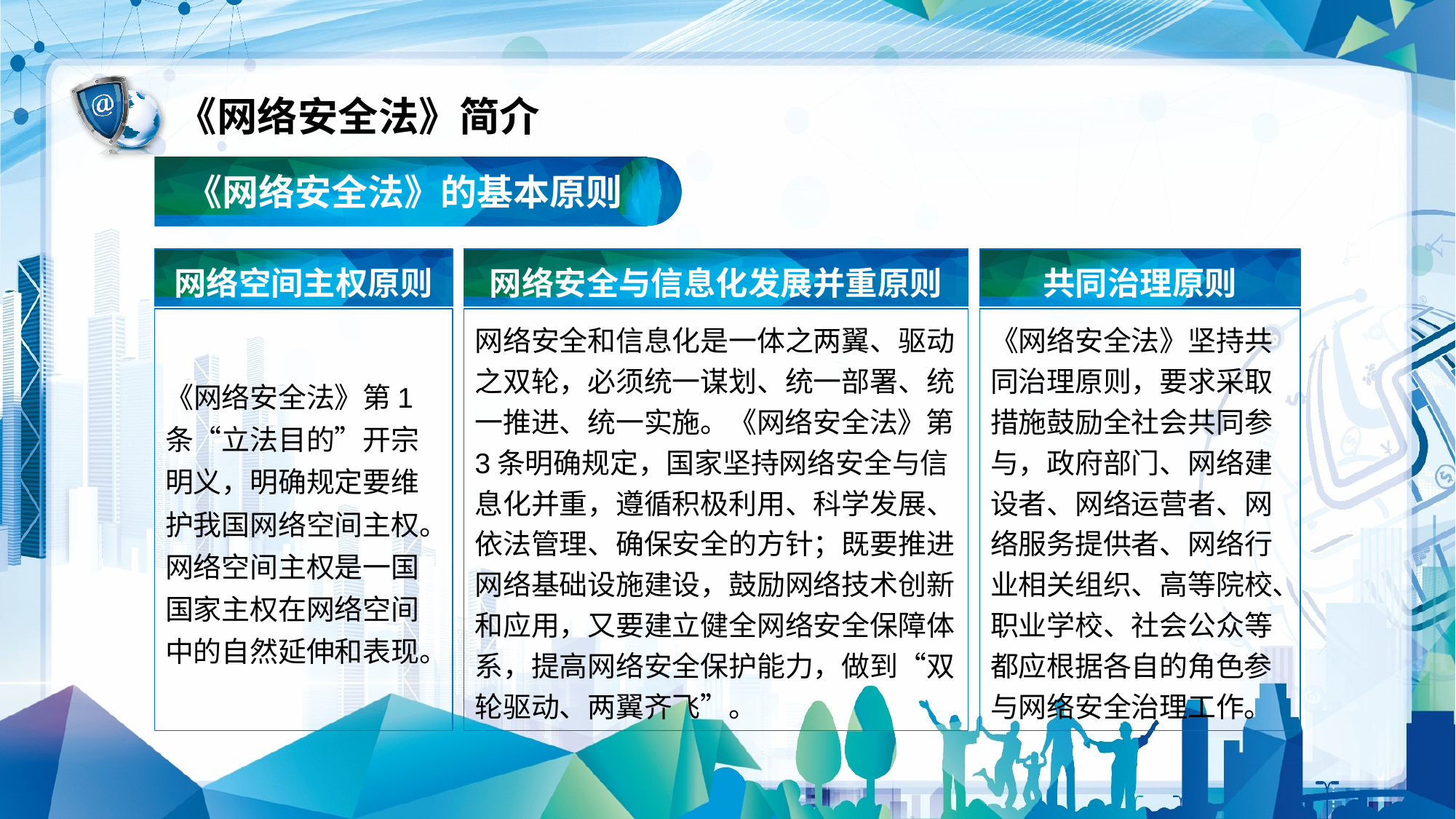

《网络安全法》简介

《网络安全法》的基本原则
网络空间主权原则
《网络安全法》第1条“立法目的”开宗明义，明确规定要维护我国网络空间主权。网络空间主权是一国国家主权在网络空间中的自然延伸和表现。
网络安全与信息化发展并重原则
网络安全和信息化是一体之两翼、驱动之双轮，必须统一谋划、统一部署、统一推进、统一实施。《网络安全法》第3条明确规定，国家坚持网络安全与信息化并重，遵循积极利用、科学发展、依法管理、确保安全的方针；既要推进网络基础设施建设，鼓励网络技术创新和应用，又要建立健全网络安全保障体系，提高网络安全保护能力，做到“双轮驱动、两翼齐飞”。
共同治理原则
《网络安全法》坚持共同治理原则，要求采取措施鼓励全社会共同参与，政府部门、网络建设者、网络运营者、网络服务提供者、网络行业相关组织、高等院校、职业学校、社会公众等都应根据各自的角色参与网络安全治理工作。